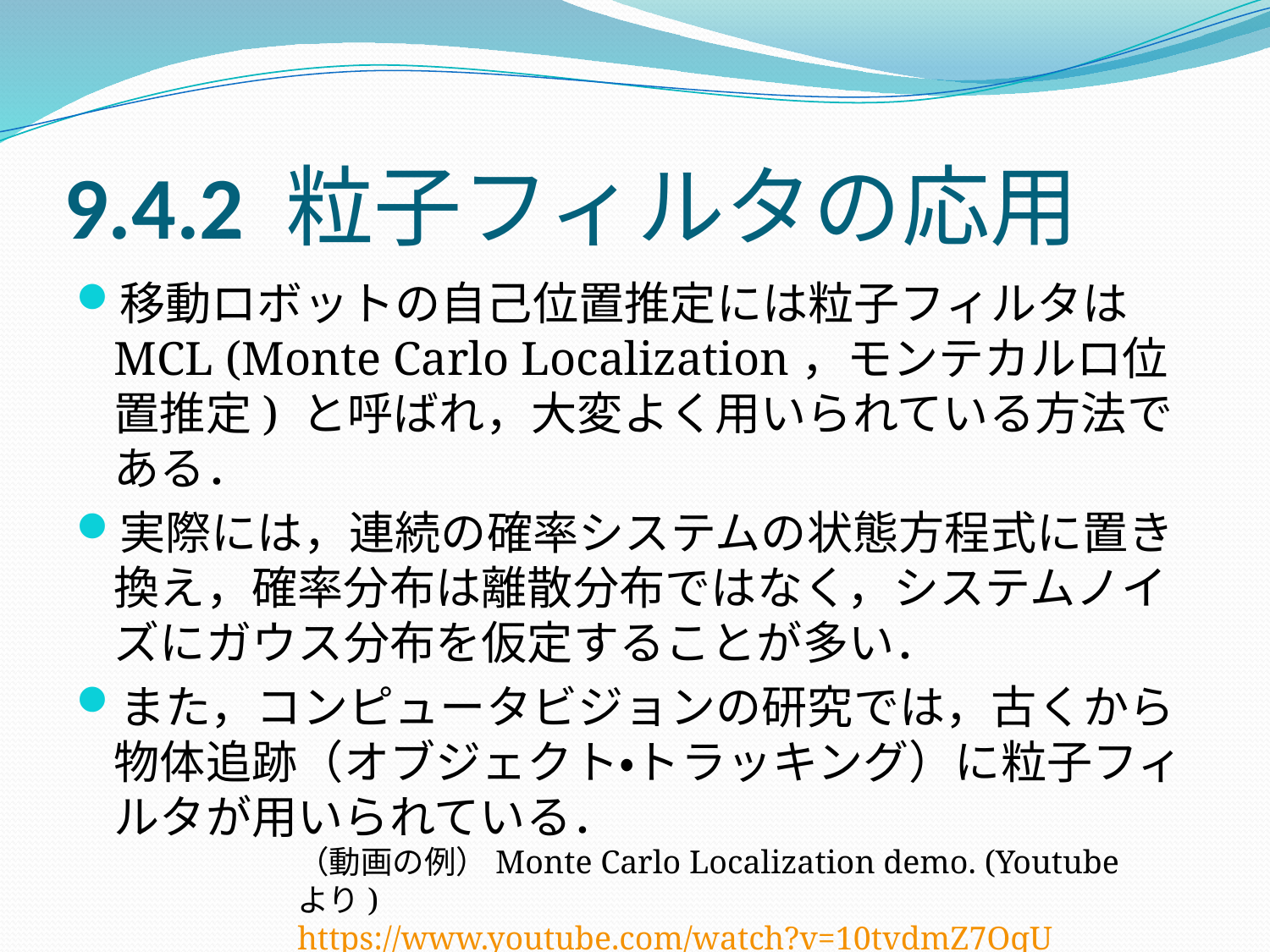

# 9.4.2 粒子フィルタの応用
移動ロボットの自己位置推定には粒子フィルタはMCL (Monte Carlo Localization，モンテカルロ位置推定) と呼ばれ，大変よく用いられている方法である．
実際には，連続の確率システムの状態方程式に置き換え，確率分布は離散分布ではなく，システムノイズにガウス分布を仮定することが多い．
また，コンピュータビジョンの研究では，古くから物体追跡（オブジェクト・トラッキング）に粒子フィルタが用いられている．
（動画の例）Monte Carlo Localization demo. (Youtubeより)
https://www.youtube.com/watch?v=10tvdmZ7OqU